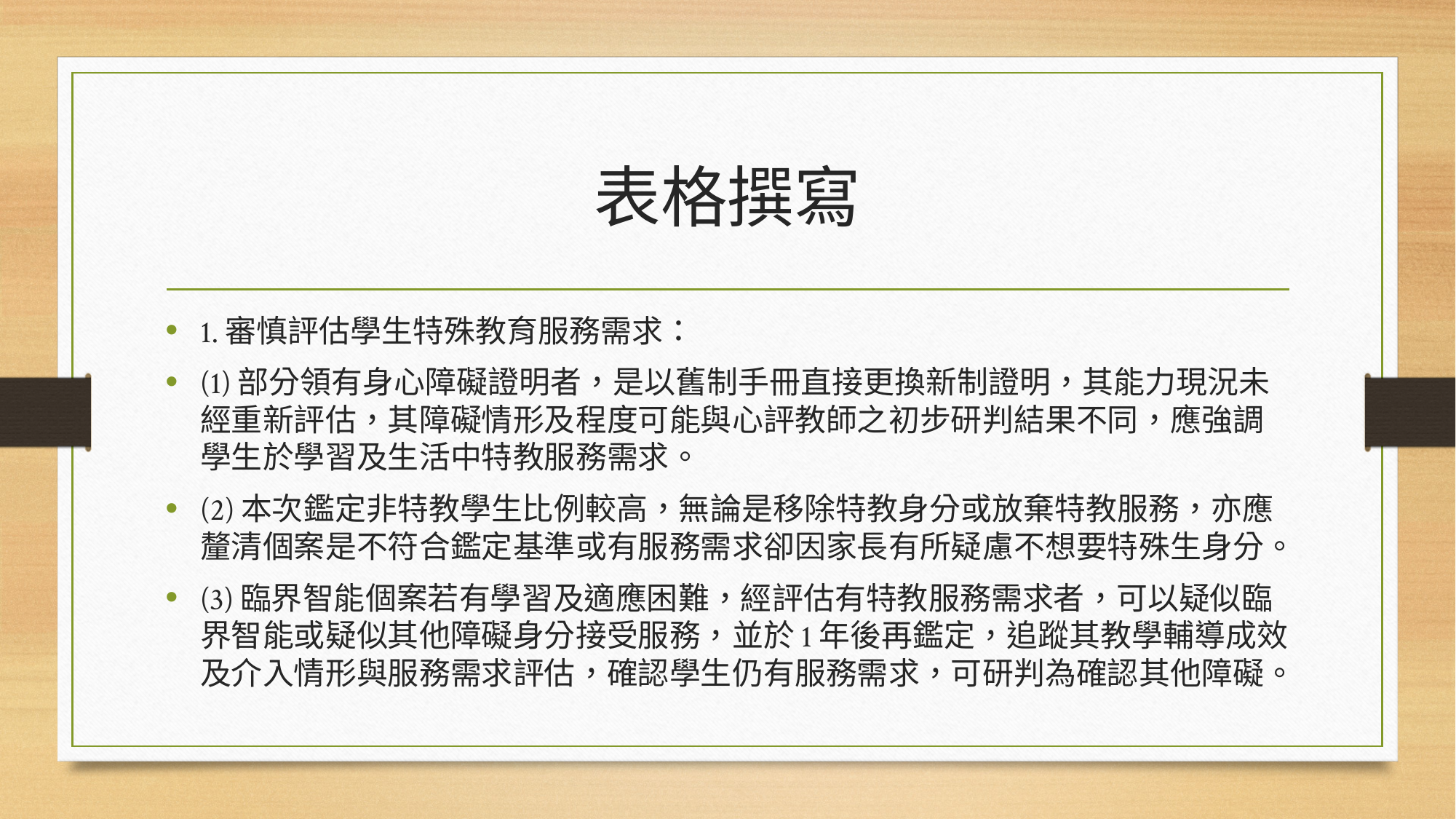

# 表格撰寫
1.審慎評估學生特殊教育服務需求：
(1)部分領有身心障礙證明者，是以舊制手冊直接更換新制證明，其能力現況未經重新評估，其障礙情形及程度可能與心評教師之初步研判結果不同，應強調學生於學習及生活中特教服務需求。
(2)本次鑑定非特教學生比例較高，無論是移除特教身分或放棄特教服務，亦應釐清個案是不符合鑑定基準或有服務需求卻因家長有所疑慮不想要特殊生身分。
(3)臨界智能個案若有學習及適應困難，經評估有特教服務需求者，可以疑似臨界智能或疑似其他障礙身分接受服務，並於1年後再鑑定，追蹤其教學輔導成效及介入情形與服務需求評估，確認學生仍有服務需求，可研判為確認其他障礙。